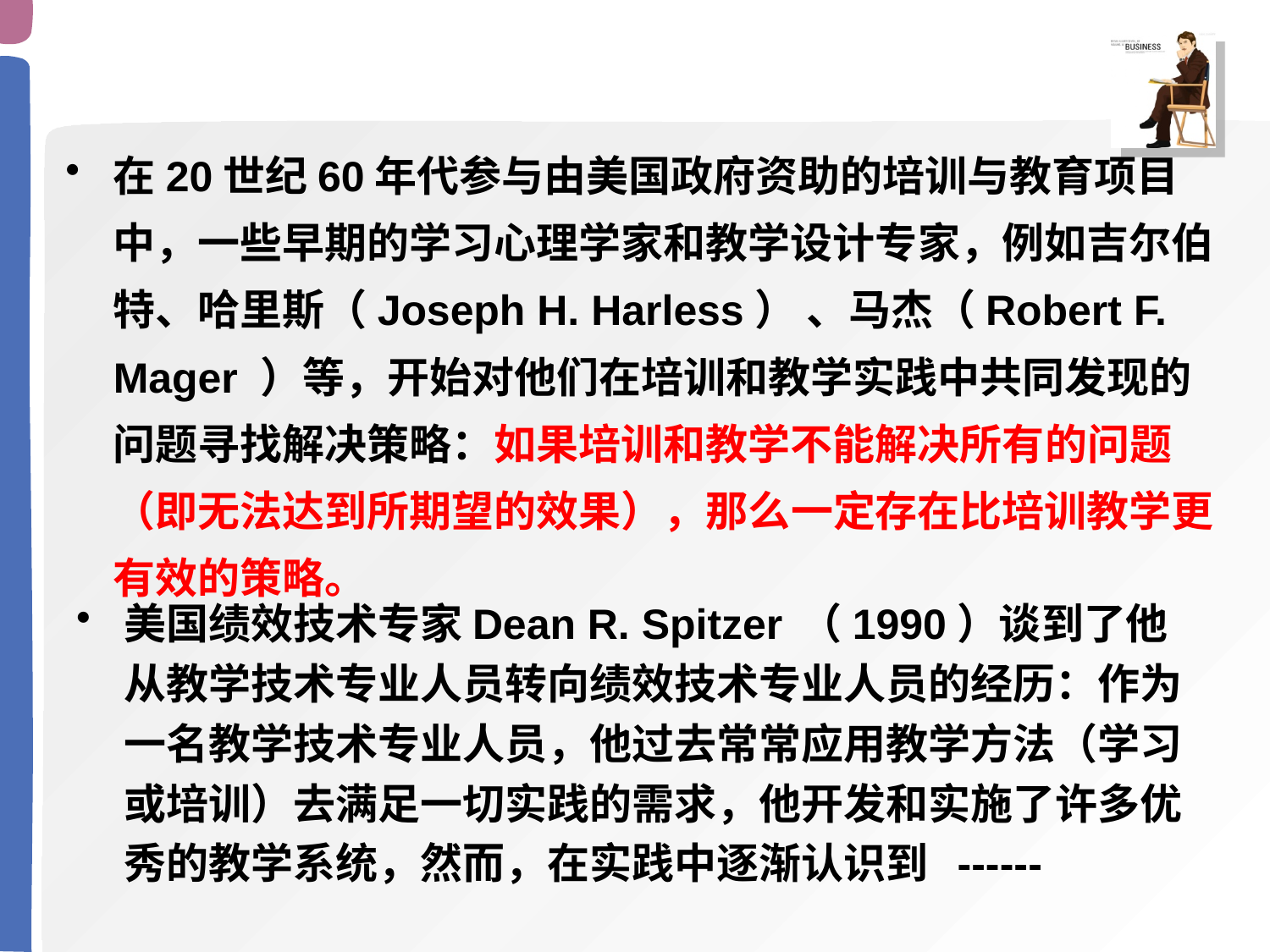

在20世纪60年代参与由美国政府资助的培训与教育项目中，一些早期的学习心理学家和教学设计专家，例如吉尔伯特、哈里斯（Joseph H. Harless） 、马杰（Robert F. Mager ）等，开始对他们在培训和教学实践中共同发现的问题寻找解决策略：如果培训和教学不能解决所有的问题（即无法达到所期望的效果），那么一定存在比培训教学更有效的策略。
美国绩效技术专家Dean R. Spitzer （1990）谈到了他从教学技术专业人员转向绩效技术专业人员的经历：作为一名教学技术专业人员，他过去常常应用教学方法（学习或培训）去满足一切实践的需求，他开发和实施了许多优秀的教学系统，然而，在实践中逐渐认识到  ------